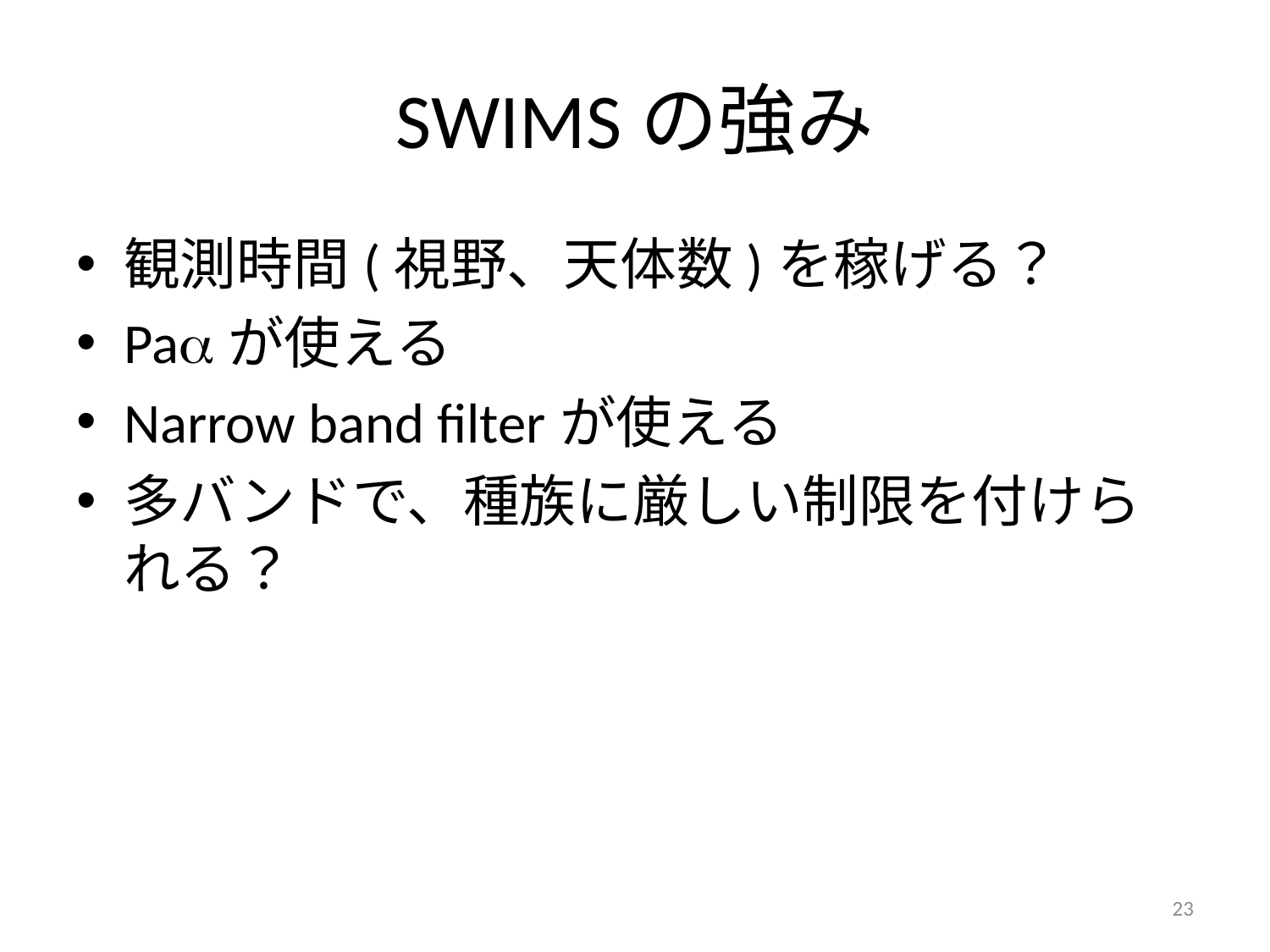

# SWIMSの強み
観測時間(視野、天体数)を稼げる？
Paαが使える
Narrow band filterが使える
多バンドで、種族に厳しい制限を付けられる？
23